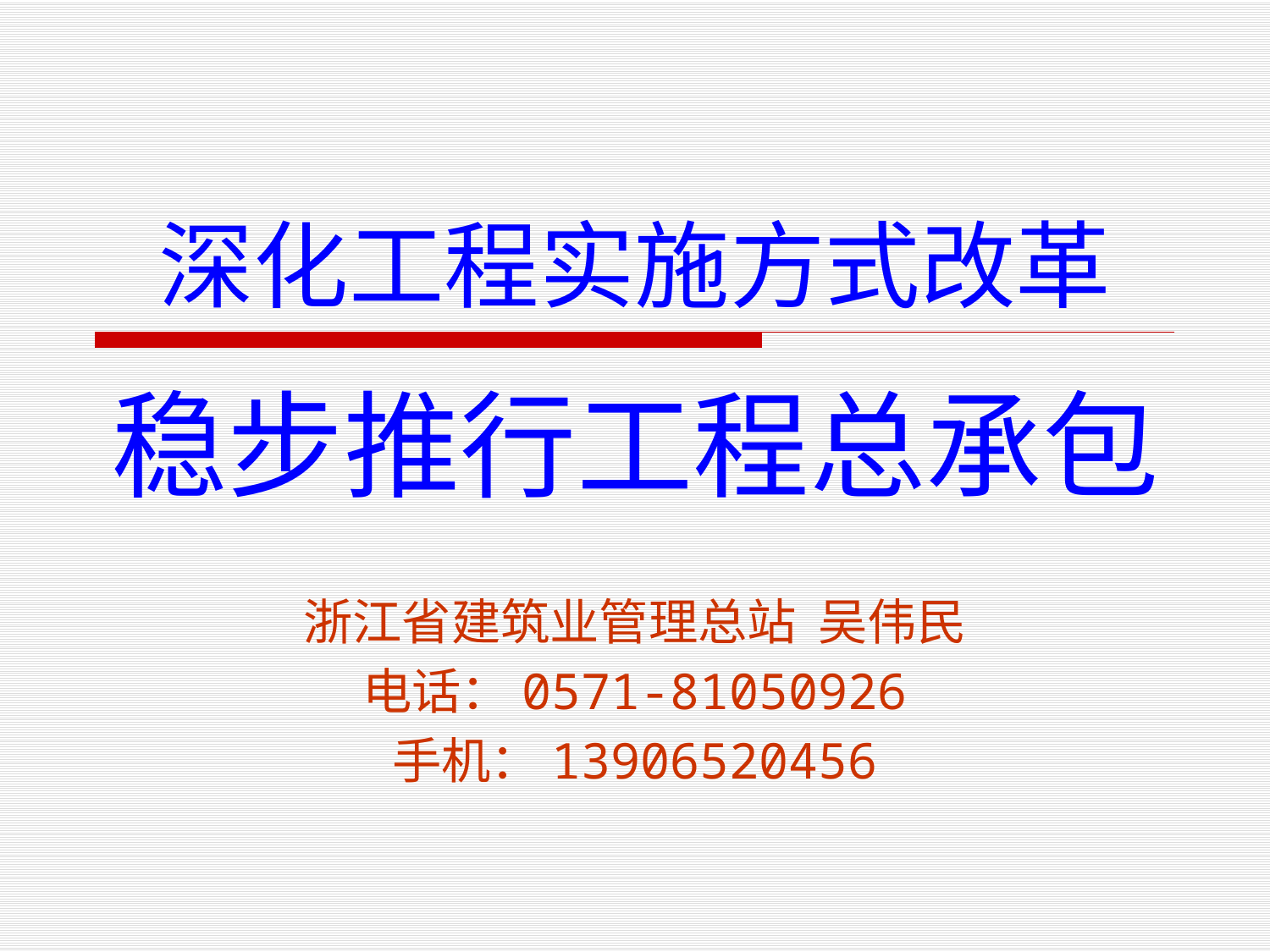

# 深化工程实施方式改革
稳步推行工程总承包

浙江省建筑业管理总站  吴伟民
电话：0571-81050926
手机：13906520456